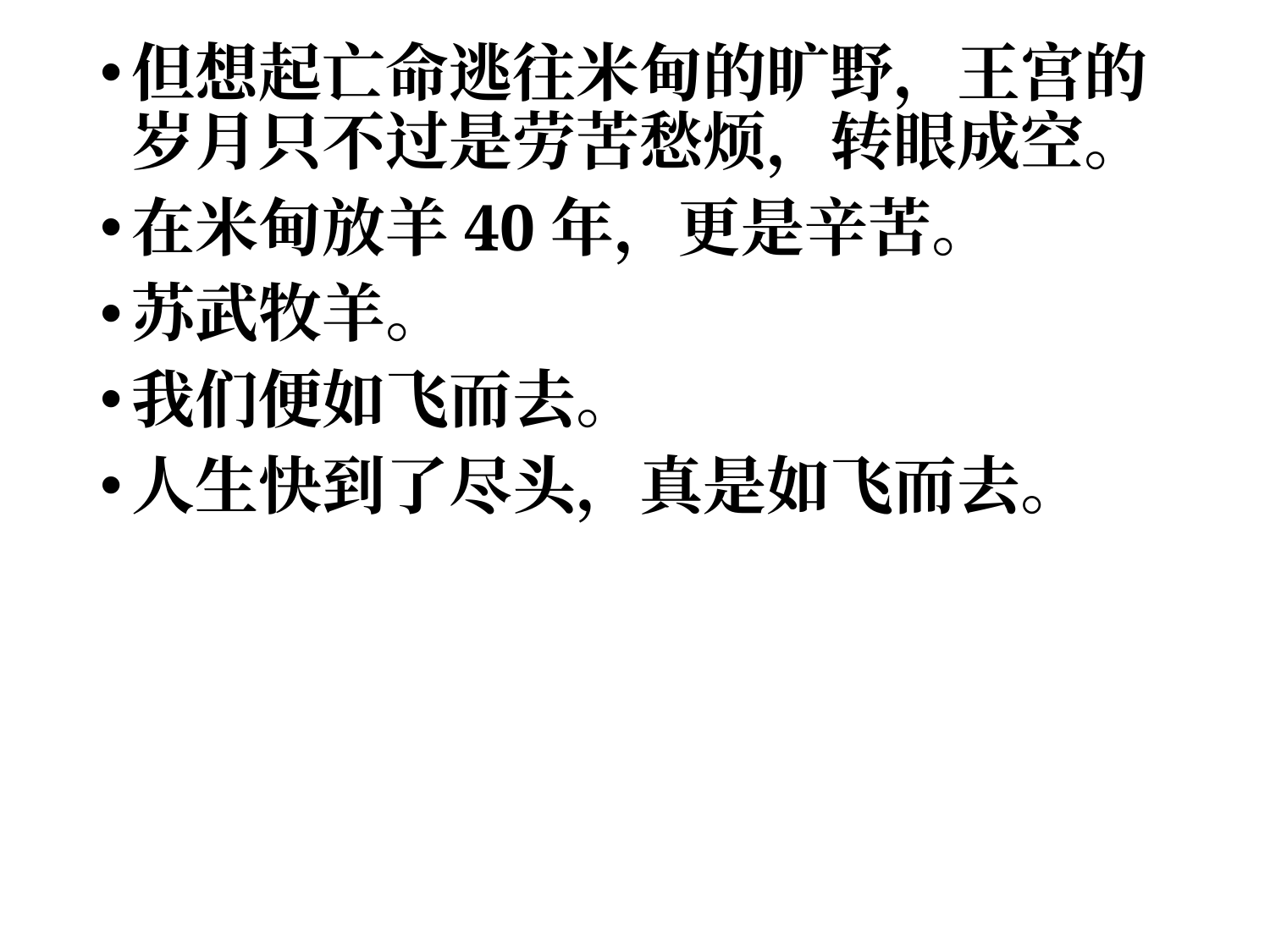

但想起亡命逃往米甸的旷野，王宫的岁月只不过是劳苦愁烦，转眼成空。
在米甸放羊40年，更是辛苦。
苏武牧羊。
我们便如飞而去。
人生快到了尽头，真是如飞而去。